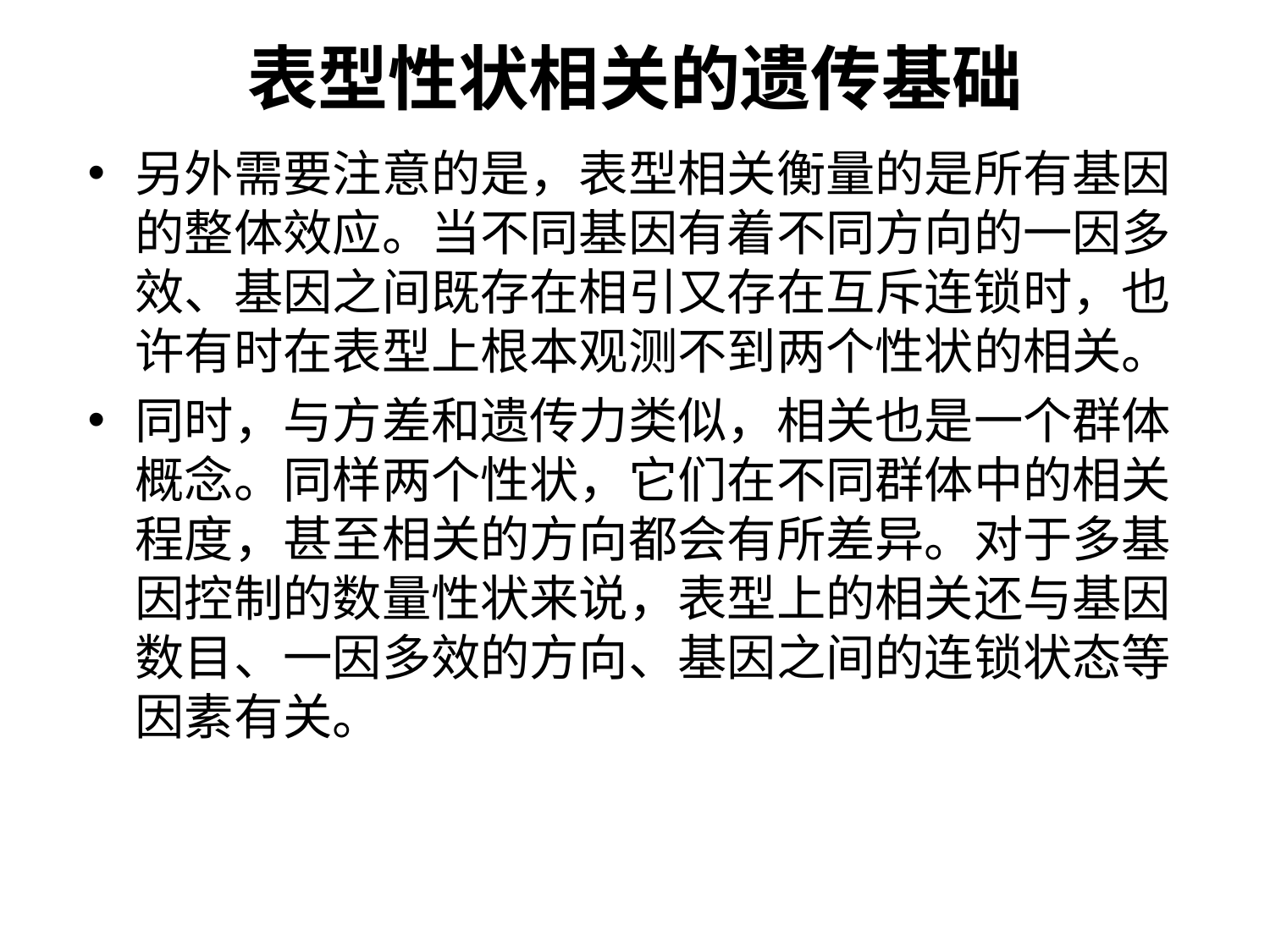

# 表型性状相关的遗传基础
另外需要注意的是，表型相关衡量的是所有基因的整体效应。当不同基因有着不同方向的一因多效、基因之间既存在相引又存在互斥连锁时，也许有时在表型上根本观测不到两个性状的相关。
同时，与方差和遗传力类似，相关也是一个群体概念。同样两个性状，它们在不同群体中的相关程度，甚至相关的方向都会有所差异。对于多基因控制的数量性状来说，表型上的相关还与基因数目、一因多效的方向、基因之间的连锁状态等因素有关。